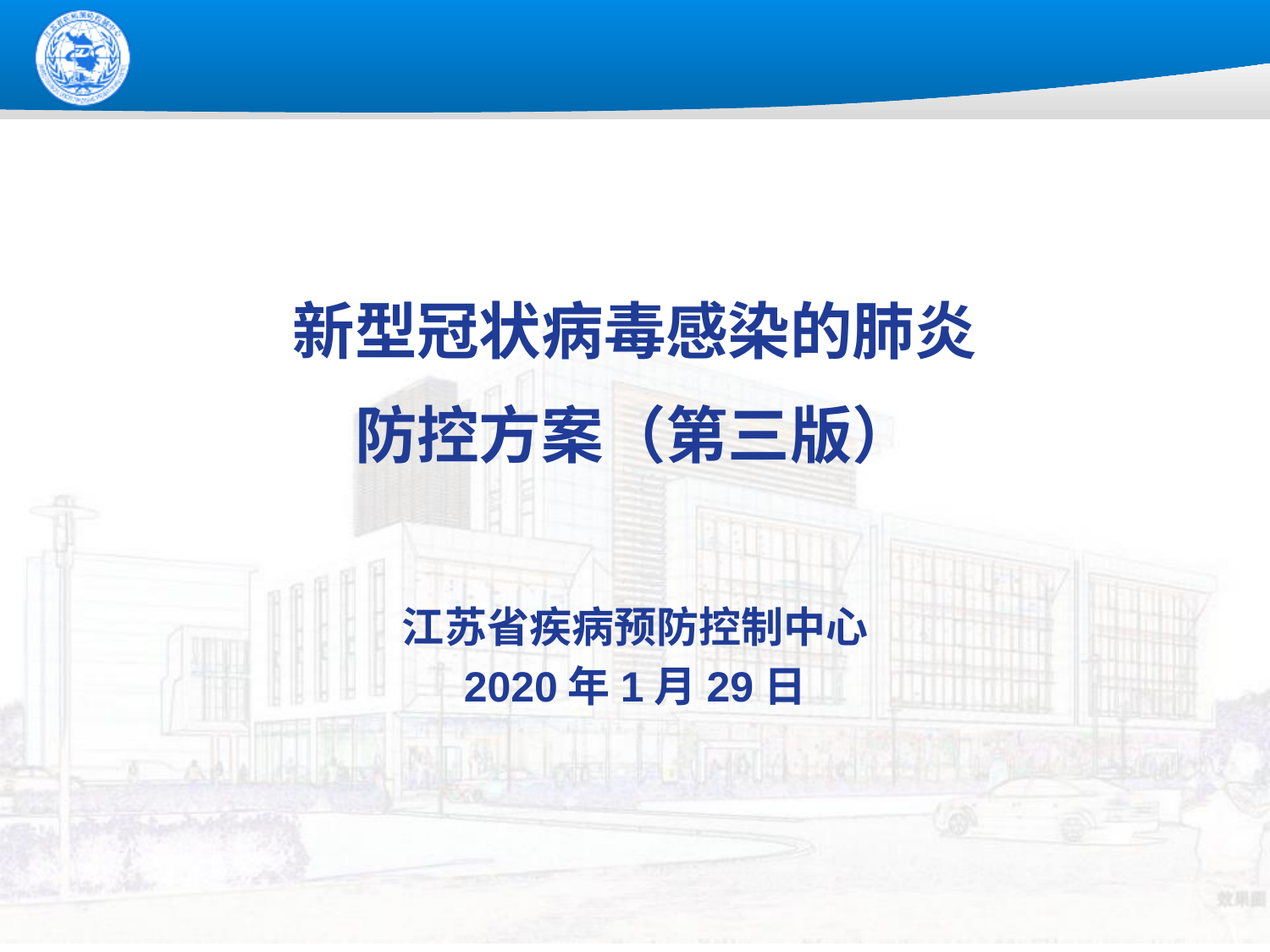

# 新型冠状病毒感染的肺炎 防控方案（第三版）
江苏省疾病预防控制中心
2020年1月29日